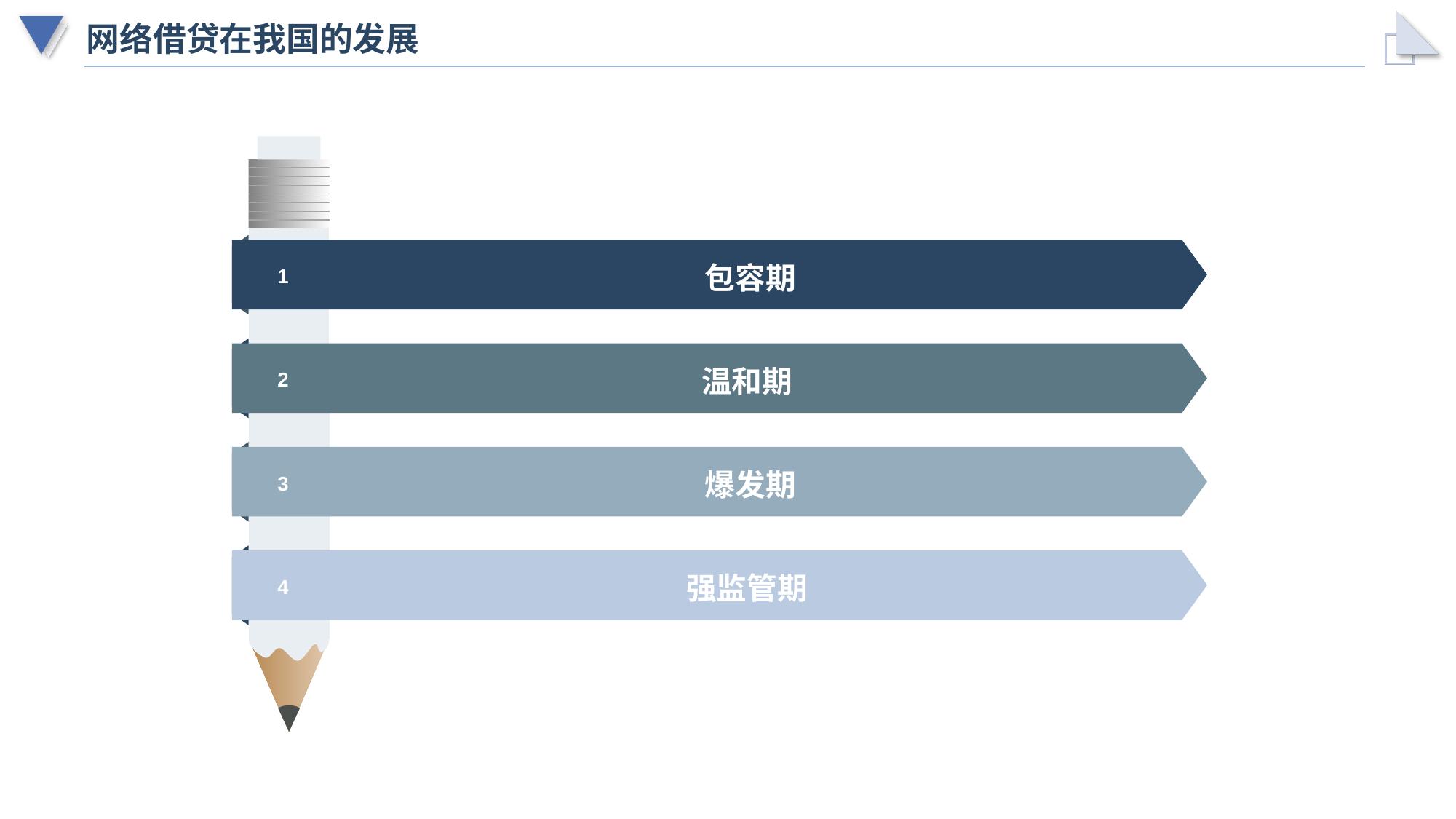

# 网络借贷在我国的发展

包容期
1

温和期
2

爆发期
3

强监管期
4